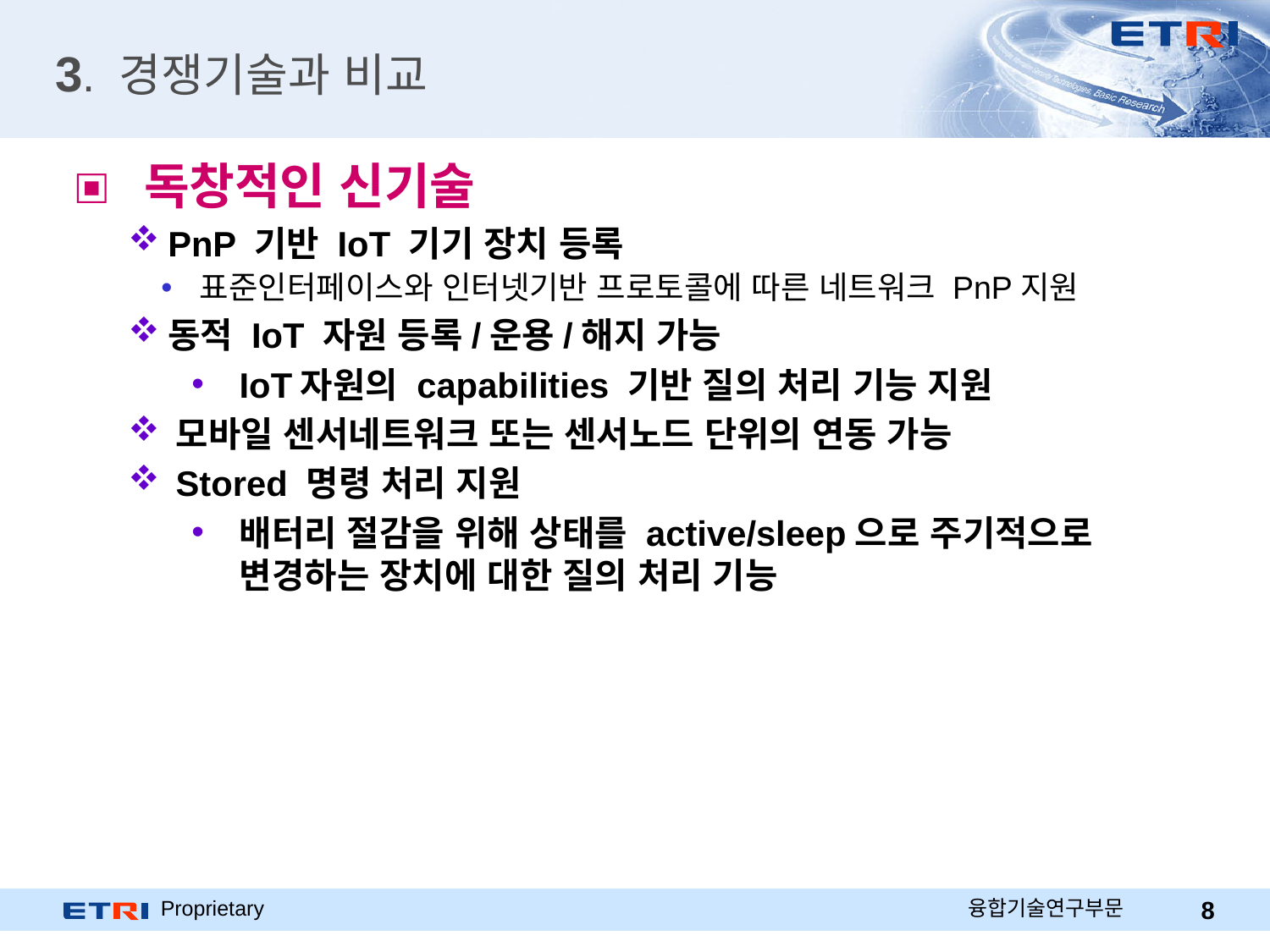

# 3. 경쟁기술과 비교
 독창적인 신기술
PnP 기반 IoT 기기 장치 등록
표준인터페이스와 인터넷기반 프로토콜에 따른 네트워크 PnP지원
동적 IoT 자원 등록/운용/해지 가능
IoT자원의 capabilities 기반 질의 처리 기능 지원
모바일 센서네트워크 또는 센서노드 단위의 연동 가능
Stored 명령 처리 지원
배터리 절감을 위해 상태를 active/sleep으로 주기적으로 변경하는 장치에 대한 질의 처리 기능
융합기술연구부문
8